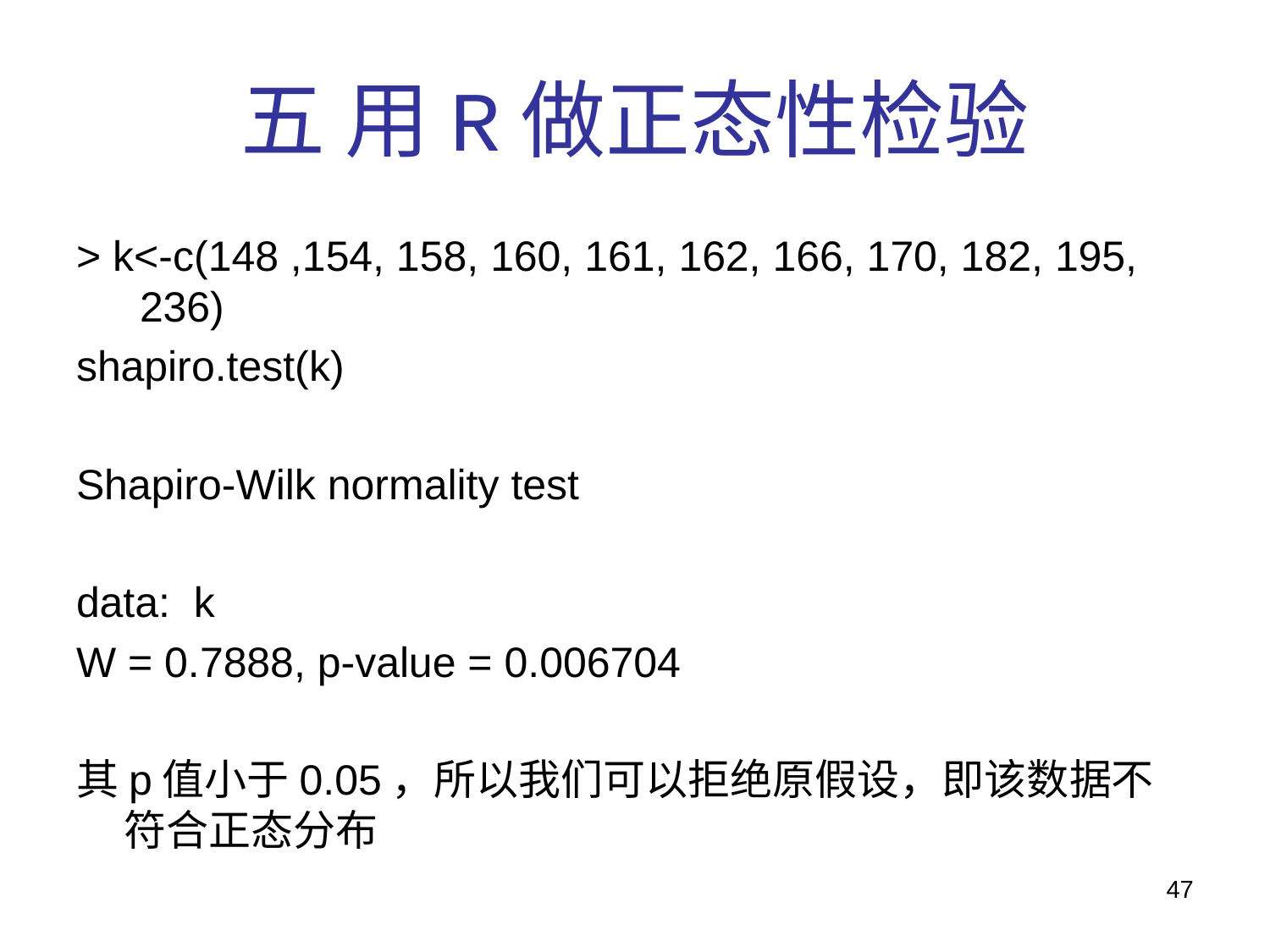

# 五 用R做正态性检验
> k<-c(148 ,154, 158, 160, 161, 162, 166, 170, 182, 195, 236)
shapiro.test(k)

Shapiro-Wilk normality test

data:  k
W = 0.7888, p-value = 0.006704

其p值小于0.05，所以我们可以拒绝原假设，即该数据不符合正态分布

47